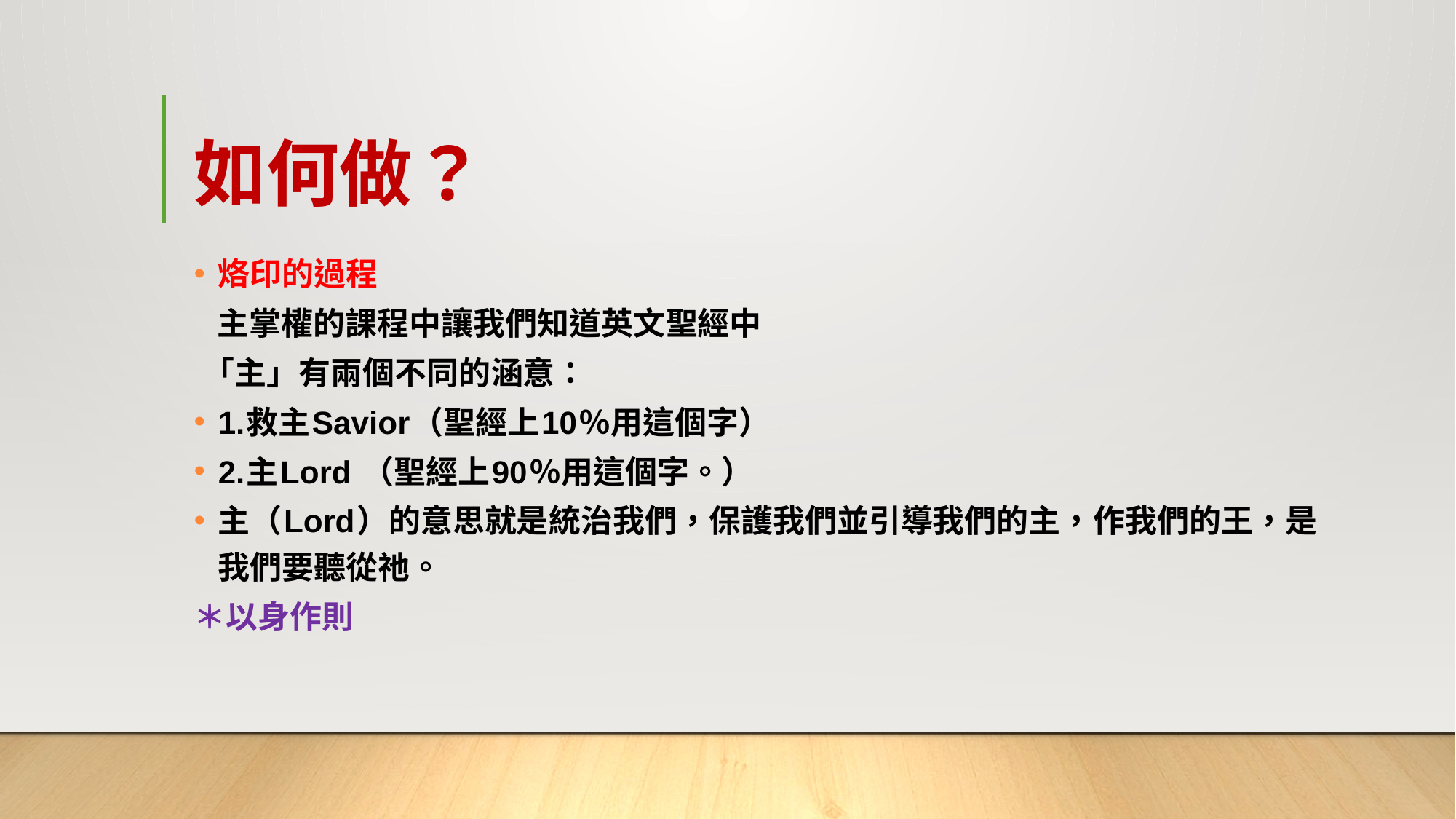

# 如何做？
烙印的過程
   主掌權的課程中讓我們知道英文聖經中
 「主」有兩個不同的涵意：
1.救主Savior（聖經上10％用這個字）
2.主Lord （聖經上90％用這個字。）
主（Lord）的意思就是統治我們，保護我們並引導我們的主，作我們的王，是我們要聽從祂。
＊以身作則